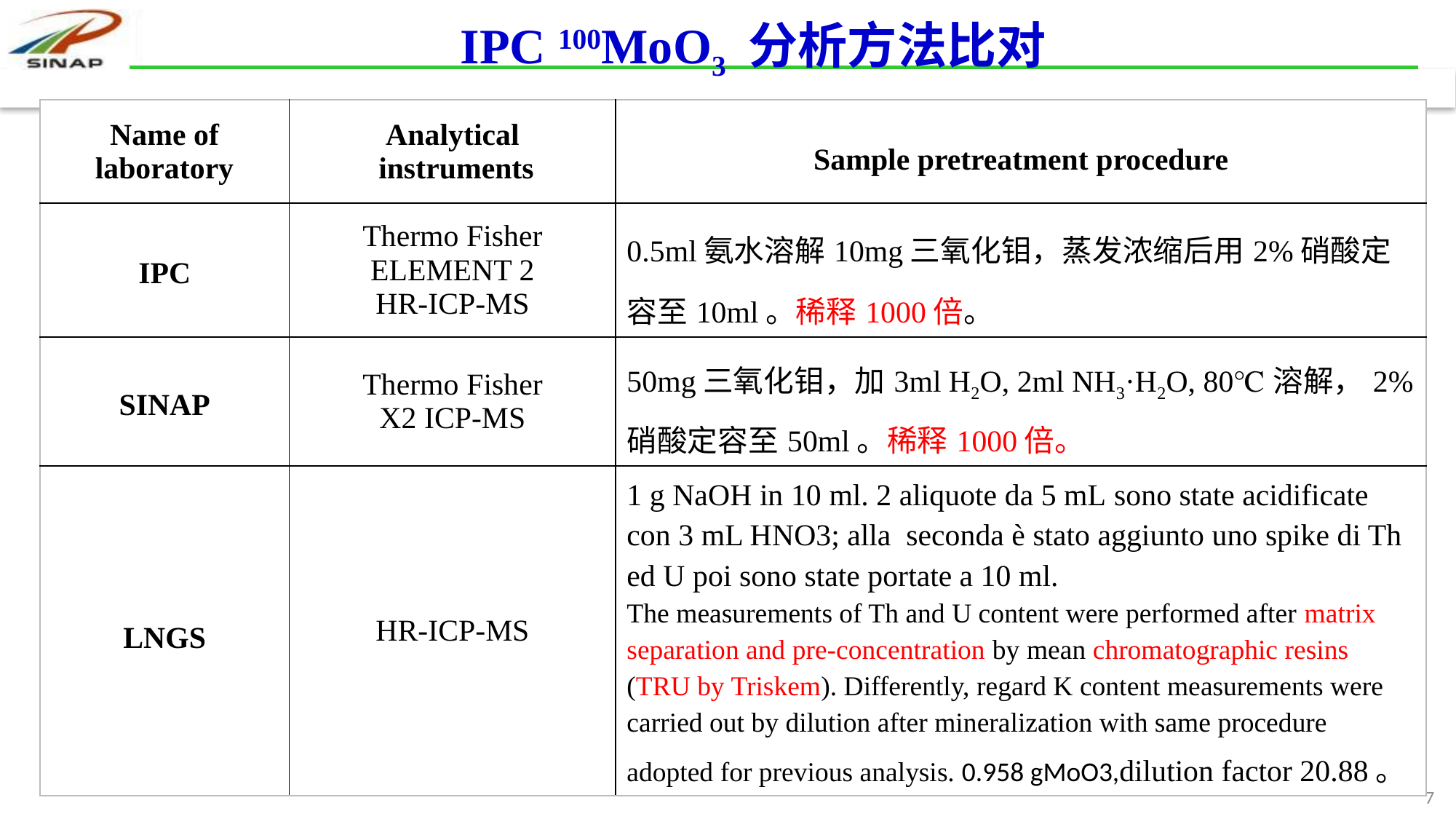

IPC 100MoO3 分析方法比对
| Name of laboratory | Analytical instruments | Sample pretreatment procedure |
| --- | --- | --- |
| IPC | Thermo Fisher ELEMENT 2 HR-ICP-MS | 0.5ml氨水溶解10mg三氧化钼，蒸发浓缩后用2%硝酸定容至10ml。稀释1000倍。 |
| SINAP | Thermo Fisher X2 ICP-MS | 50mg三氧化钼，加3ml H2O, 2ml NH3·H2O, 80℃溶解，2%硝酸定容至50ml。稀释1000倍。 |
| LNGS | HR-ICP-MS | 1 g NaOH in 10 ml. 2 aliquote da 5 mL sono state acidificate con 3 mL HNO3; alla seconda è stato aggiunto uno spike di Th ed U poi sono state portate a 10 ml. The measurements of Th and U content were performed after matrix separation and pre-concentration by mean chromatographic resins (TRU by Triskem). Differently, regard K content measurements were carried out by dilution after mineralization with same procedure adopted for previous analysis. 0.958 gMoO3,dilution factor 20.88。 |
7